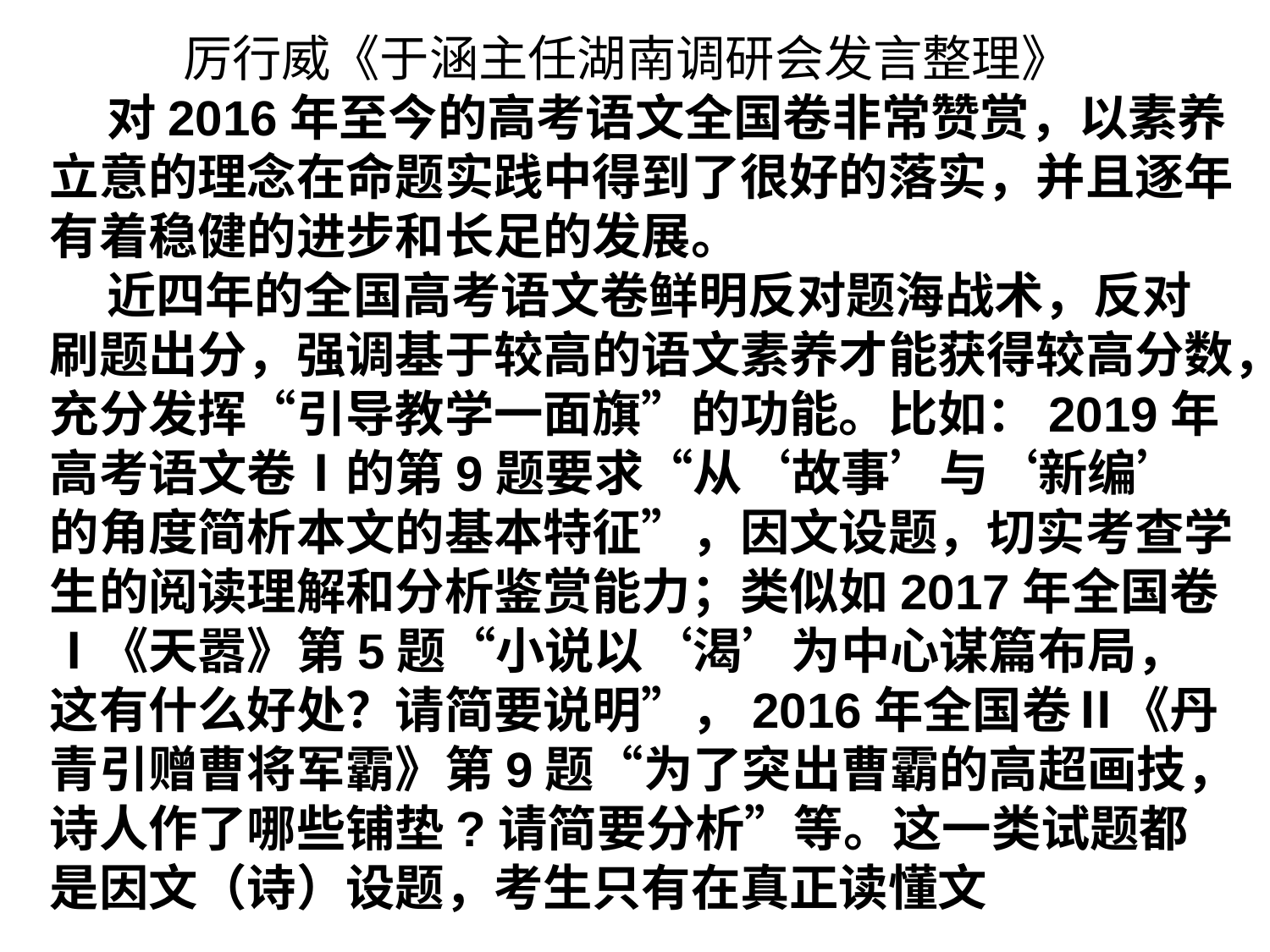

厉行威《于涵主任湖南调研会发言整理》
    对2016年至今的高考语文全国卷非常赞赏，以素养立意的理念在命题实践中得到了很好的落实，并且逐年有着稳健的进步和长足的发展。
    近四年的全国高考语文卷鲜明反对题海战术，反对刷题出分，强调基于较高的语文素养才能获得较高分数，充分发挥“引导教学一面旗”的功能。比如：2019年高考语文卷Ⅰ的第9题要求“从‘故事’与‘新编’的角度简析本文的基本特征”，因文设题，切实考查学生的阅读理解和分析鉴赏能力；类似如2017年全国卷Ⅰ《天嚣》第5题“小说以‘渴’为中心谋篇布局，这有什么好处？请简要说明”，2016年全国卷Ⅱ《丹青引赠曹将军霸》第9题“为了突出曹霸的高超画技，诗人作了哪些铺垫?请简要分析”等。这一类试题都是因文（诗）设题，考生只有在真正读懂文